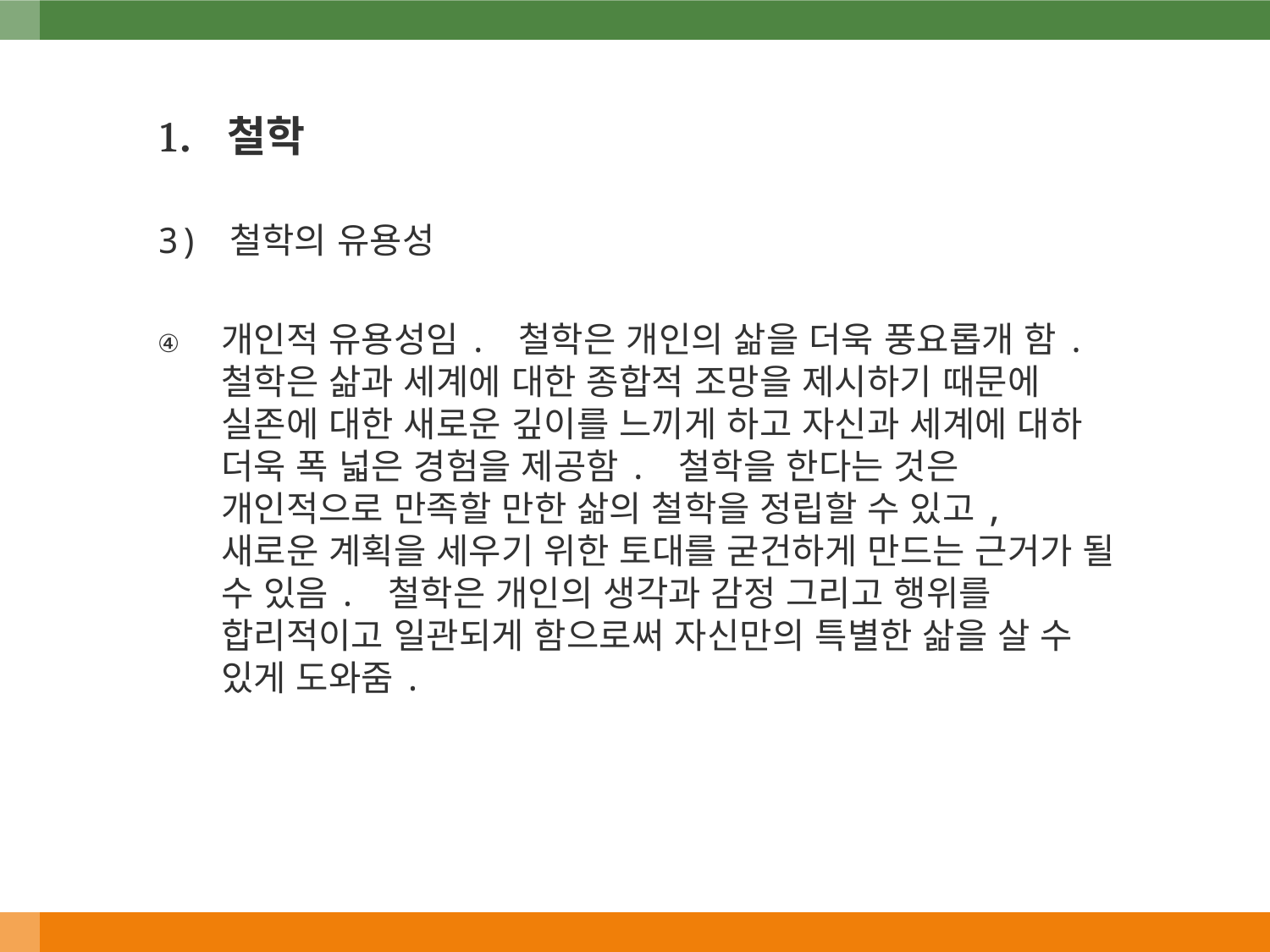

1.  철학

3) 철학의 유용성

개인적 유용성임. 철학은 개인의 삶을 더욱 풍요롭개 함. 철학은 삶과 세계에 대한 종합적 조망을 제시하기 때문에 실존에 대한 새로운 깊이를 느끼게 하고 자신과 세계에 대하 더욱 폭 넓은 경험을 제공함. 철학을 한다는 것은 개인적으로 만족할 만한 삶의 철학을 정립할 수 있고, 새로운 계획을 세우기 위한 토대를 굳건하게 만드는 근거가 될 수 있음. 철학은 개인의 생각과 감정 그리고 행위를 합리적이고 일관되게 함으로써 자신만의 특별한 삶을 살 수 있게 도와줌.